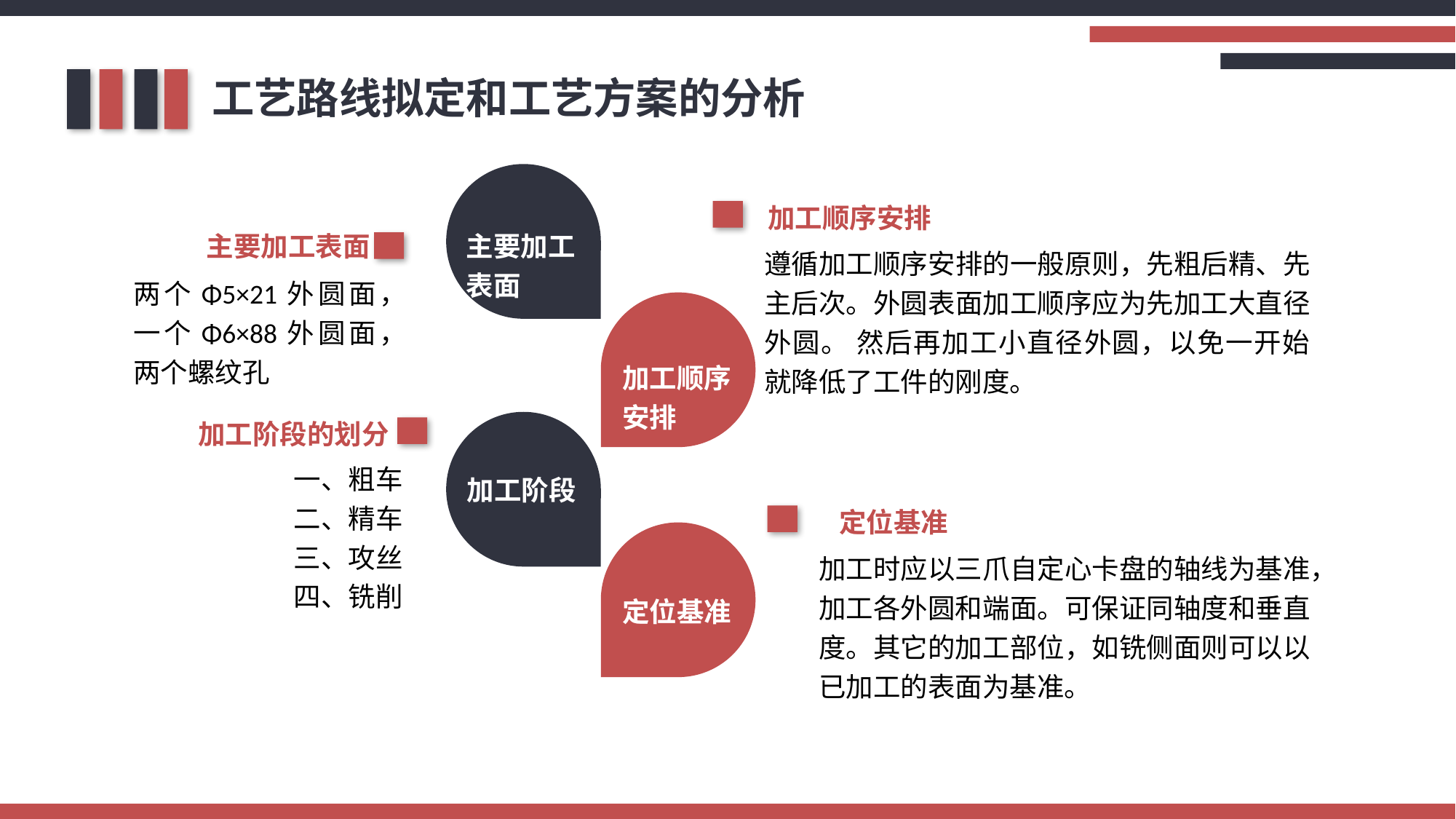

工艺路线拟定和工艺方案的分析

主要加工表面
加工顺序安排

遵循加工顺序安排的一般原则，先粗后精、先主后次。外圆表面加工顺序应为先加工大直径外圆。 然后再加工小直径外圆，以免一开始就降低了工件的刚度。

主要加工表面
两个Φ5×21外圆面，一个Φ6×88外圆面，两个螺纹孔

加工顺序安排
加工阶段的划分
一、粗车
二、精车
三、攻丝
四、铣削

加工阶段
定位基准
加工时应以三爪自定心卡盘的轴线为基准，加工各外圆和端面。可保证同轴度和垂直度。其它的加工部位，如铣侧面则可以以已加工的表面为基准。

定位基准